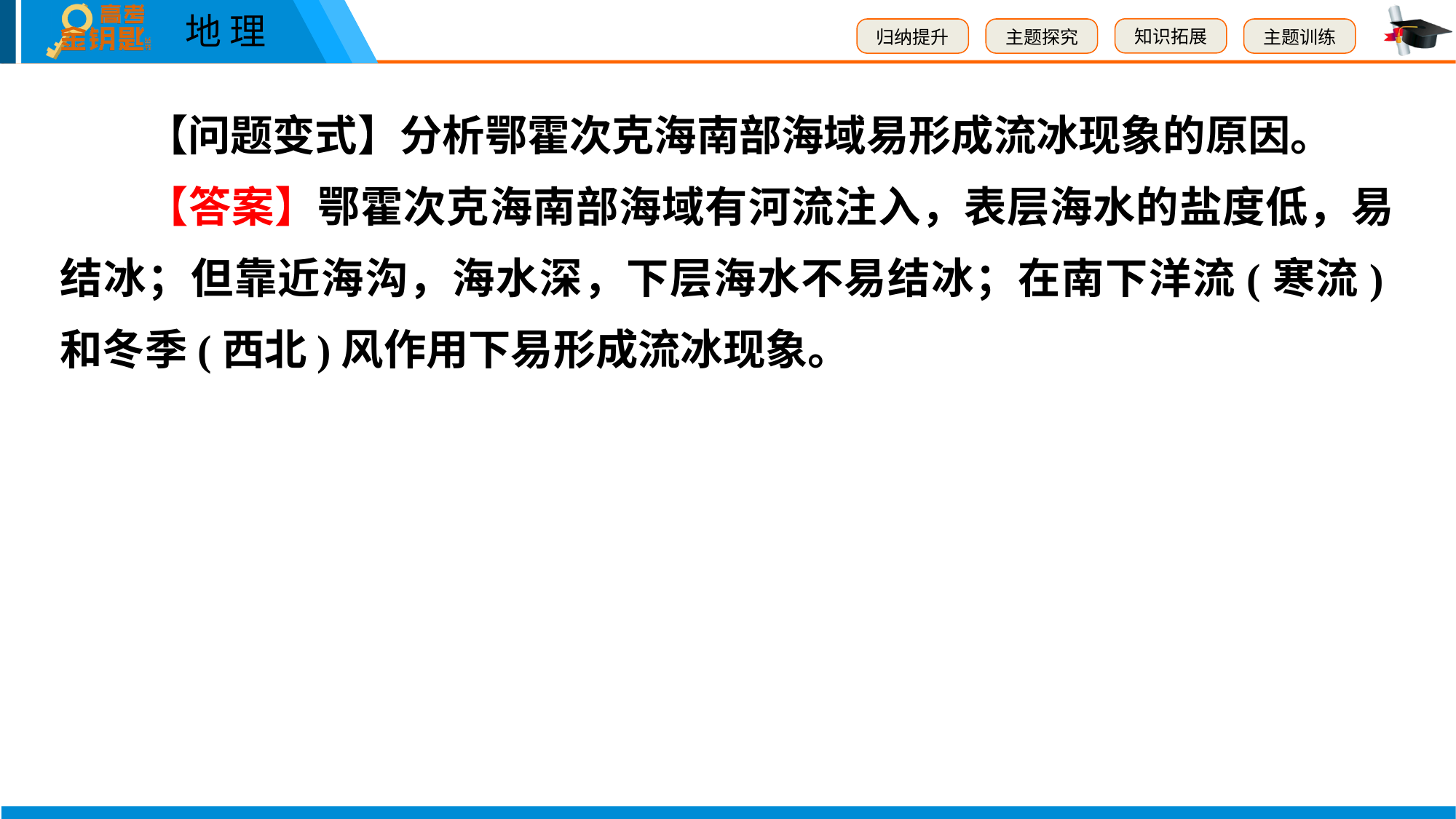

【问题变式】分析鄂霍次克海南部海域易形成流冰现象的原因。
【答案】鄂霍次克海南部海域有河流注入，表层海水的盐度低，易结冰；但靠近海沟，海水深，下层海水不易结冰；在南下洋流(寒流)和冬季(西北)风作用下易形成流冰现象。